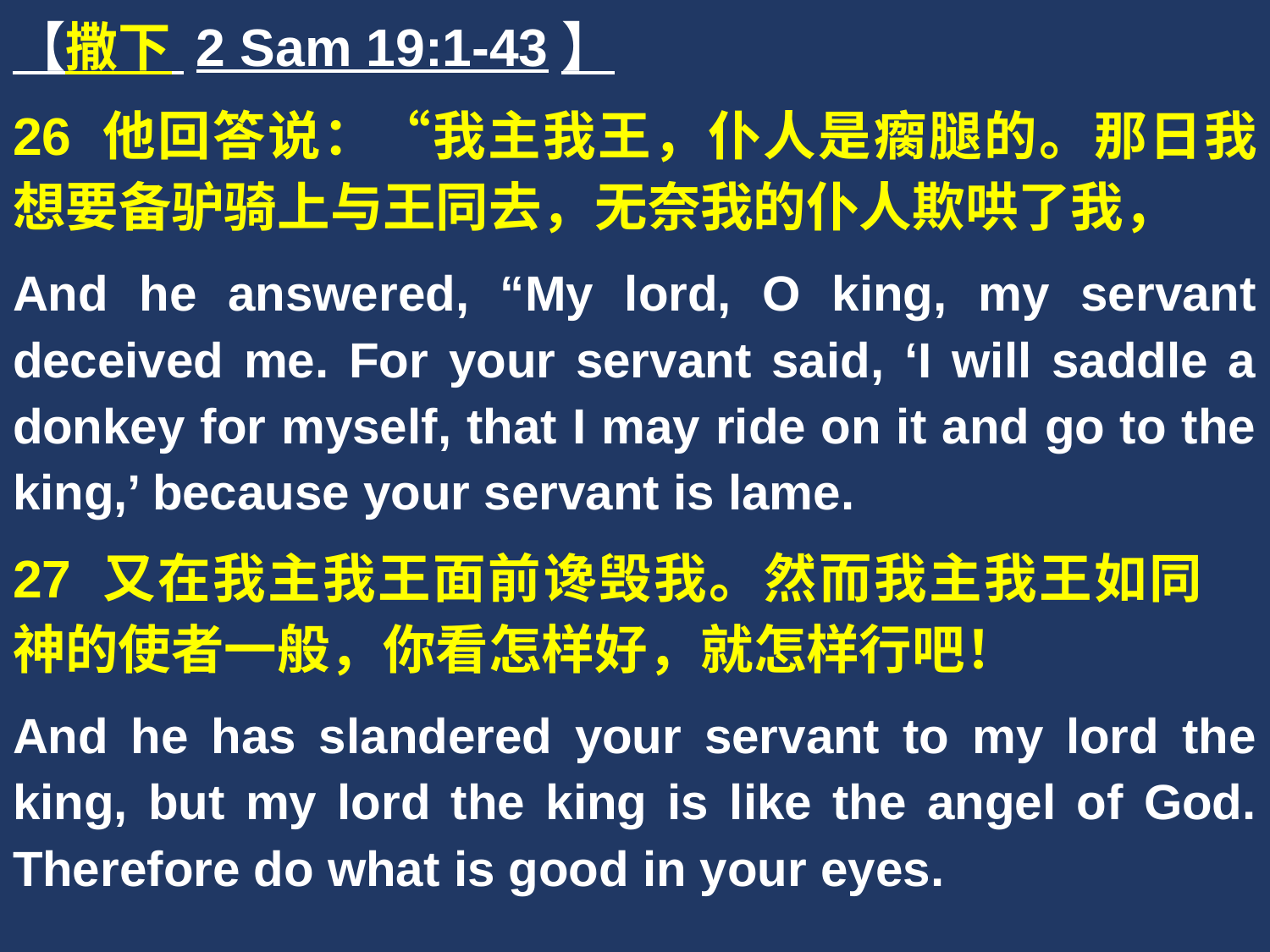

【撒下 2 Sam 19:1-43】
26 他回答说：“我主我王，仆人是瘸腿的。那日我想要备驴骑上与王同去，无奈我的仆人欺哄了我，
And he answered, “My lord, O king, my servant deceived me. For your servant said, ‘I will saddle a donkey for myself, that I may ride on it and go to the king,’ because your servant is lame.
27 又在我主我王面前谗毁我。然而我主我王如同　神的使者一般，你看怎样好，就怎样行吧！
And he has slandered your servant to my lord the king, but my lord the king is like the angel of God. Therefore do what is good in your eyes.